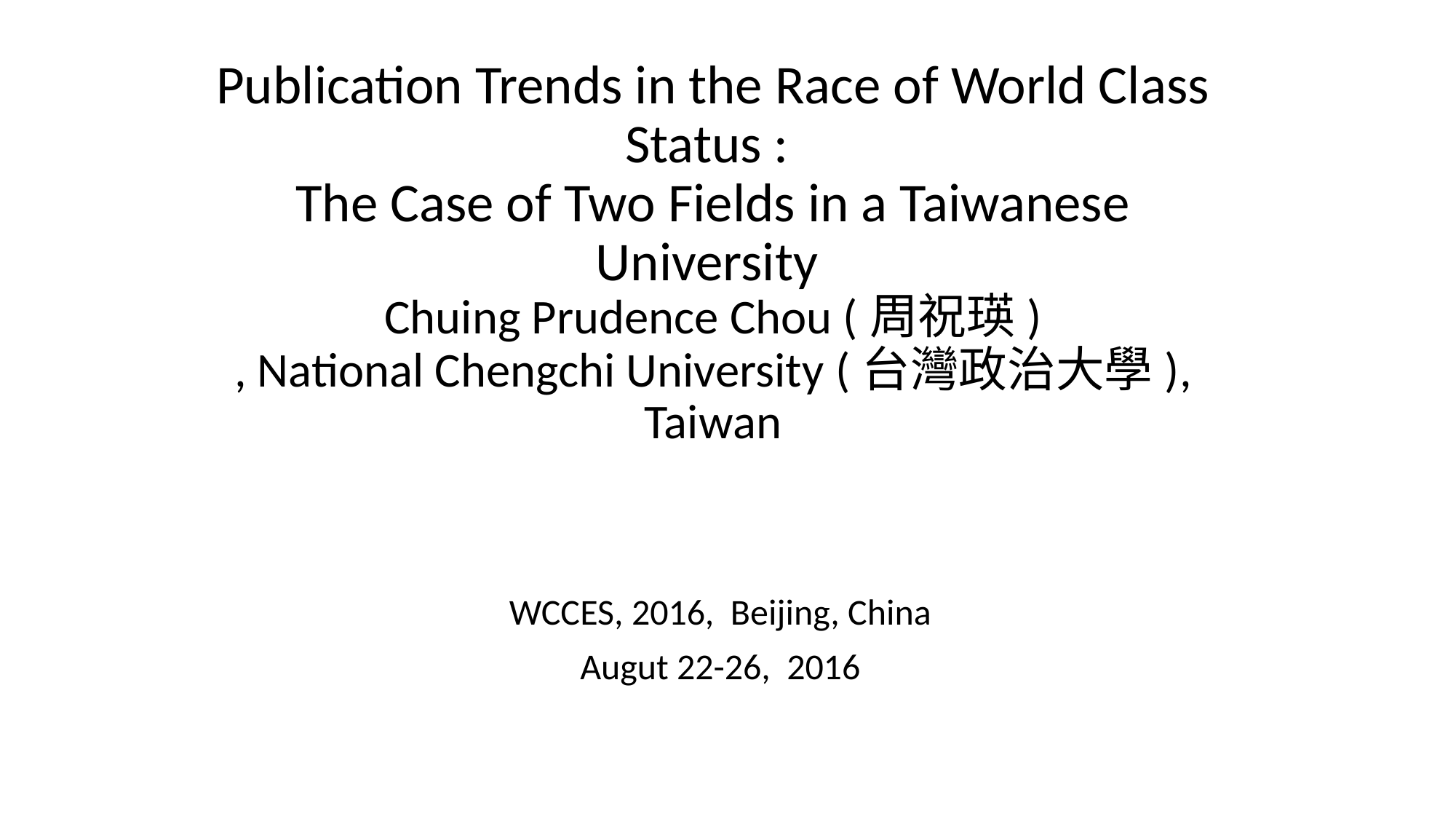

# Publication Trends in the Race of World Class Status : The Case of Two Fields in a Taiwanese University Chuing Prudence Chou (周祝瑛) , National Chengchi University (台灣政治大學), Taiwan
WCCES, 2016,  Beijing, China
Augut 22-26,  2016